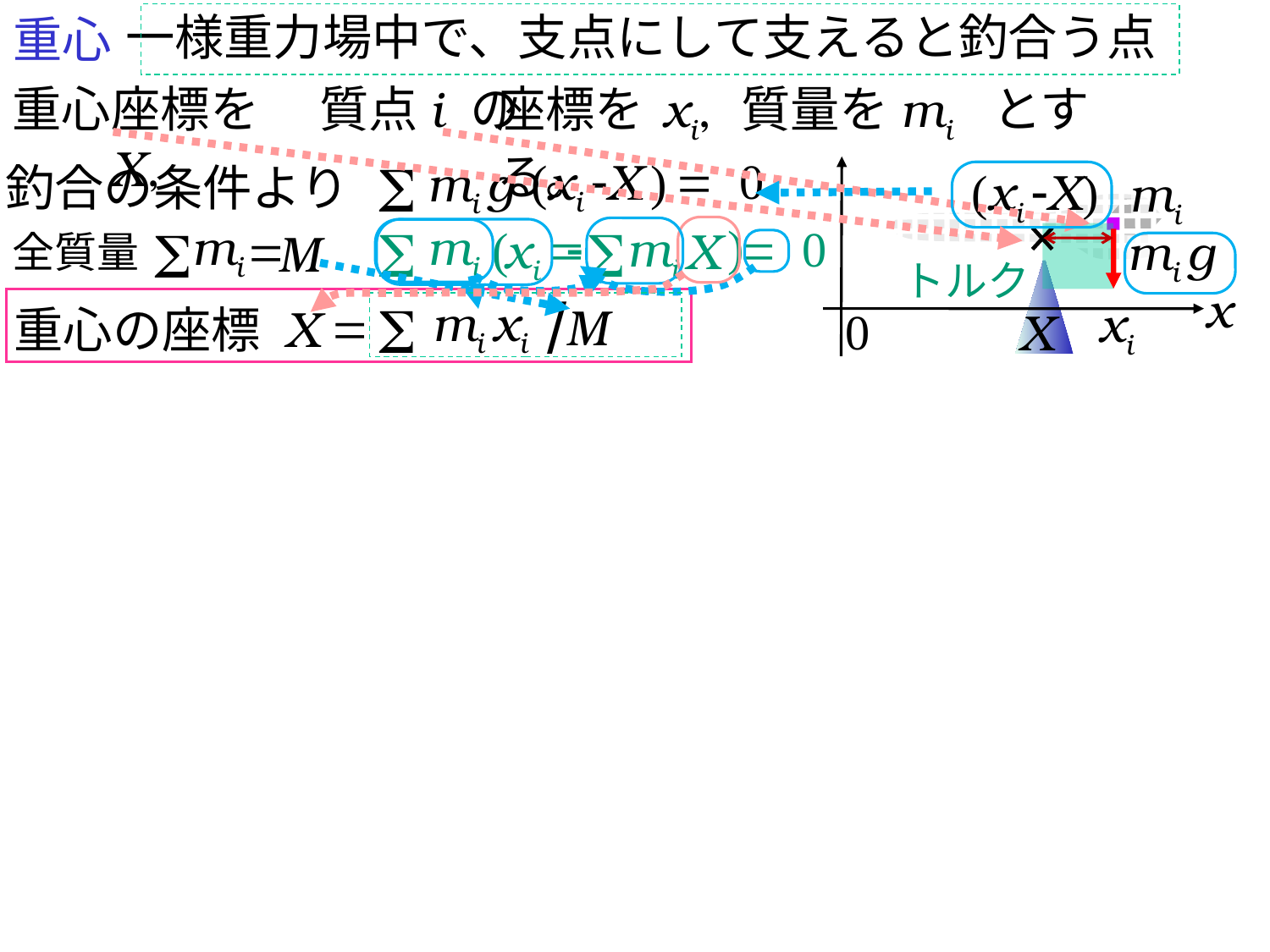

# 重心
一様重力場中で、支点にして支えると釣合う点

重心
座標をX,
座標を xi, 質量をmi　とする。
質点i の

Σ
= 0
(xi −X )
mi g
釣合の条件より
(xi −X)

mi

Σ
Σ
Σ
mi
)
mi
−
mi
= 0
=
(
xi
=
X
M

全質量

mi g

トルク

x

/
Σ
mi xi
xi

=
M
X
重心の座標

0
X